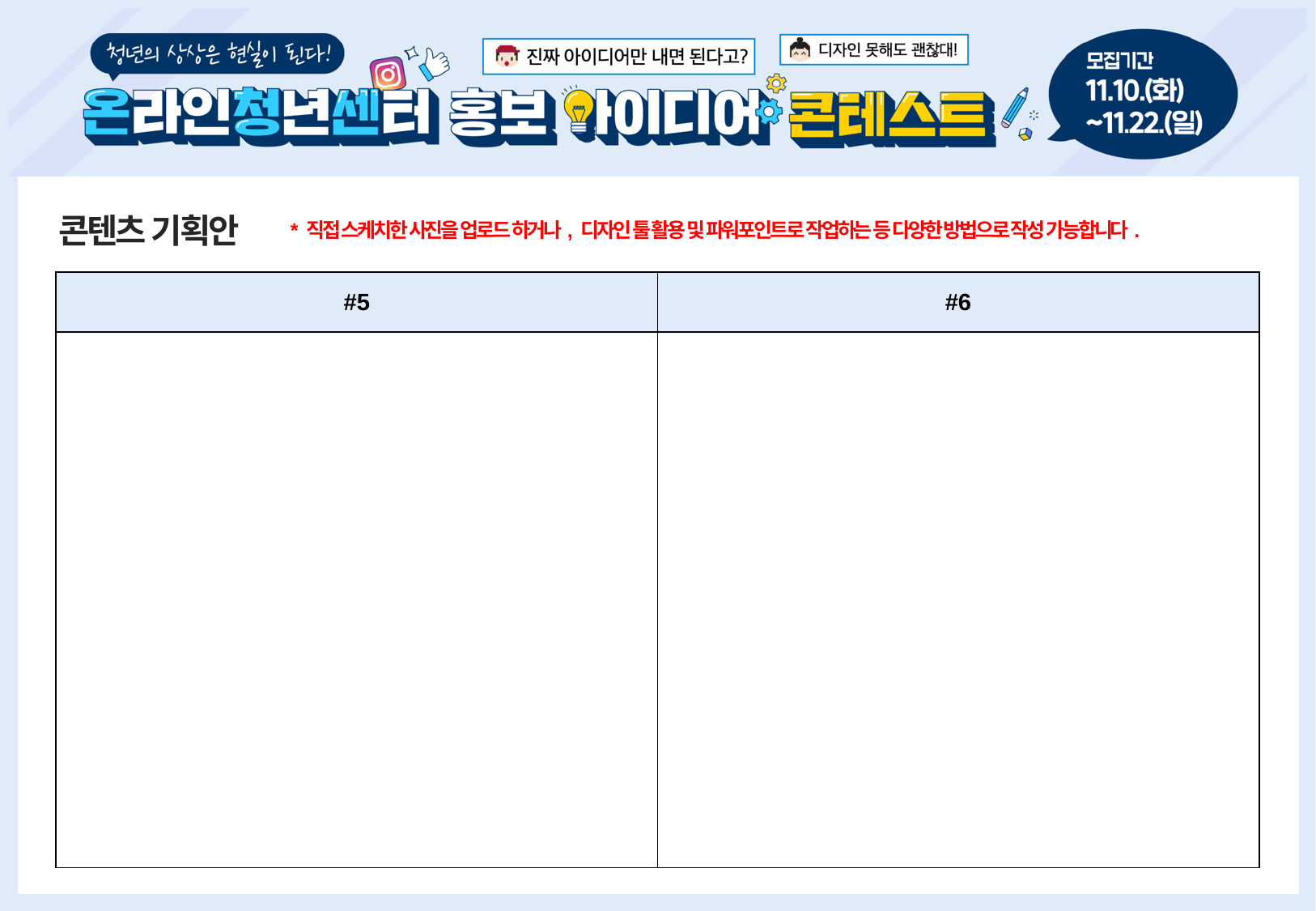

콘텐츠 기획안
* 직접 스케치한 사진을 업로드 하거나, 디자인 툴 활용 및 파워포인트로 작업하는 등 다양한 방법으로 작성 가능합니다.
| #5 | #6 |
| --- | --- |
|  |  |